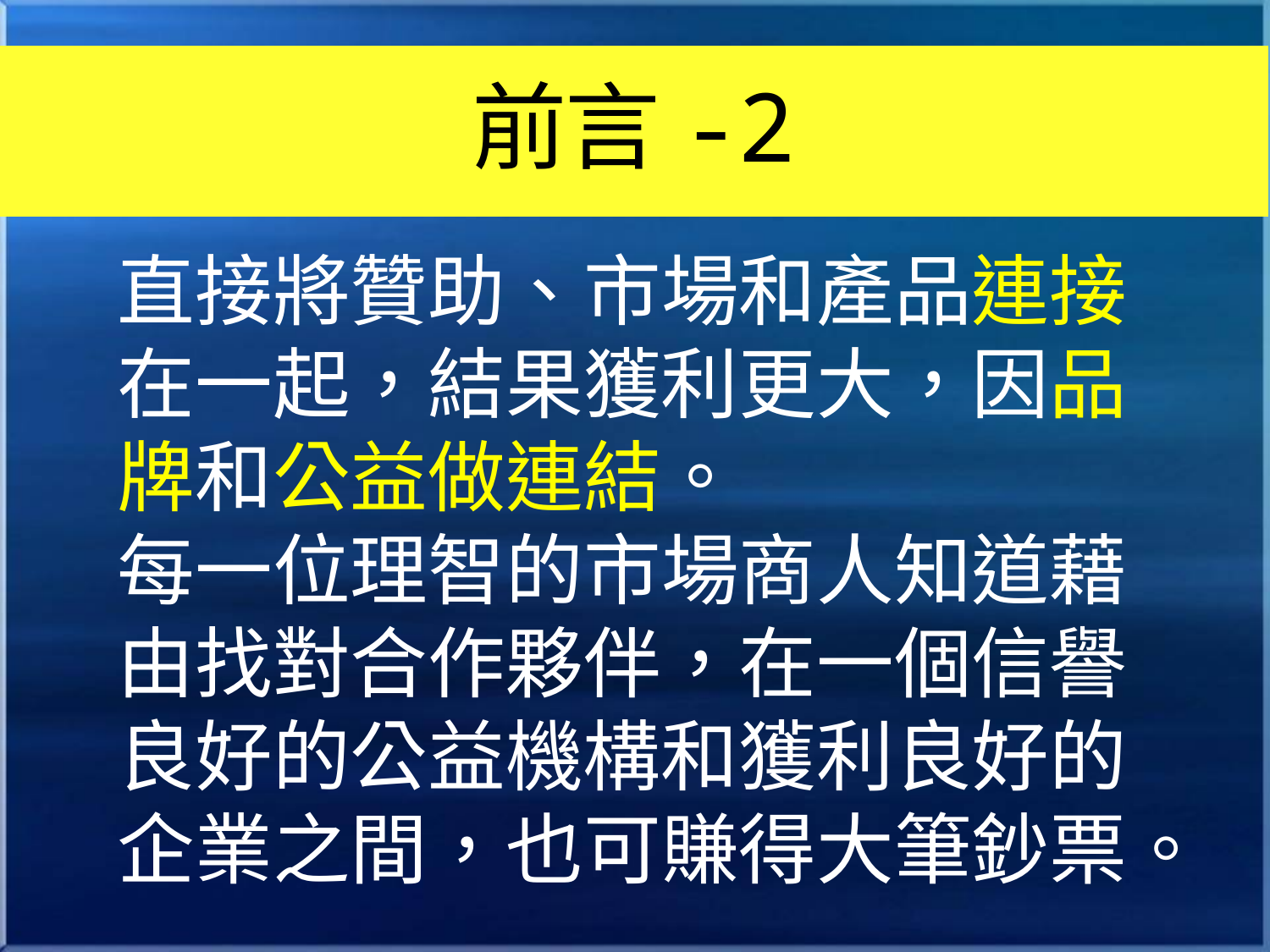

前言-2
直接將贊助、市場和產品連接在一起，結果獲利更大，因品牌和公益做連結。
每一位理智的市場商人知道藉由找對合作夥伴，在一個信譽良好的公益機構和獲利良好的企業之間，也可賺得大筆鈔票。